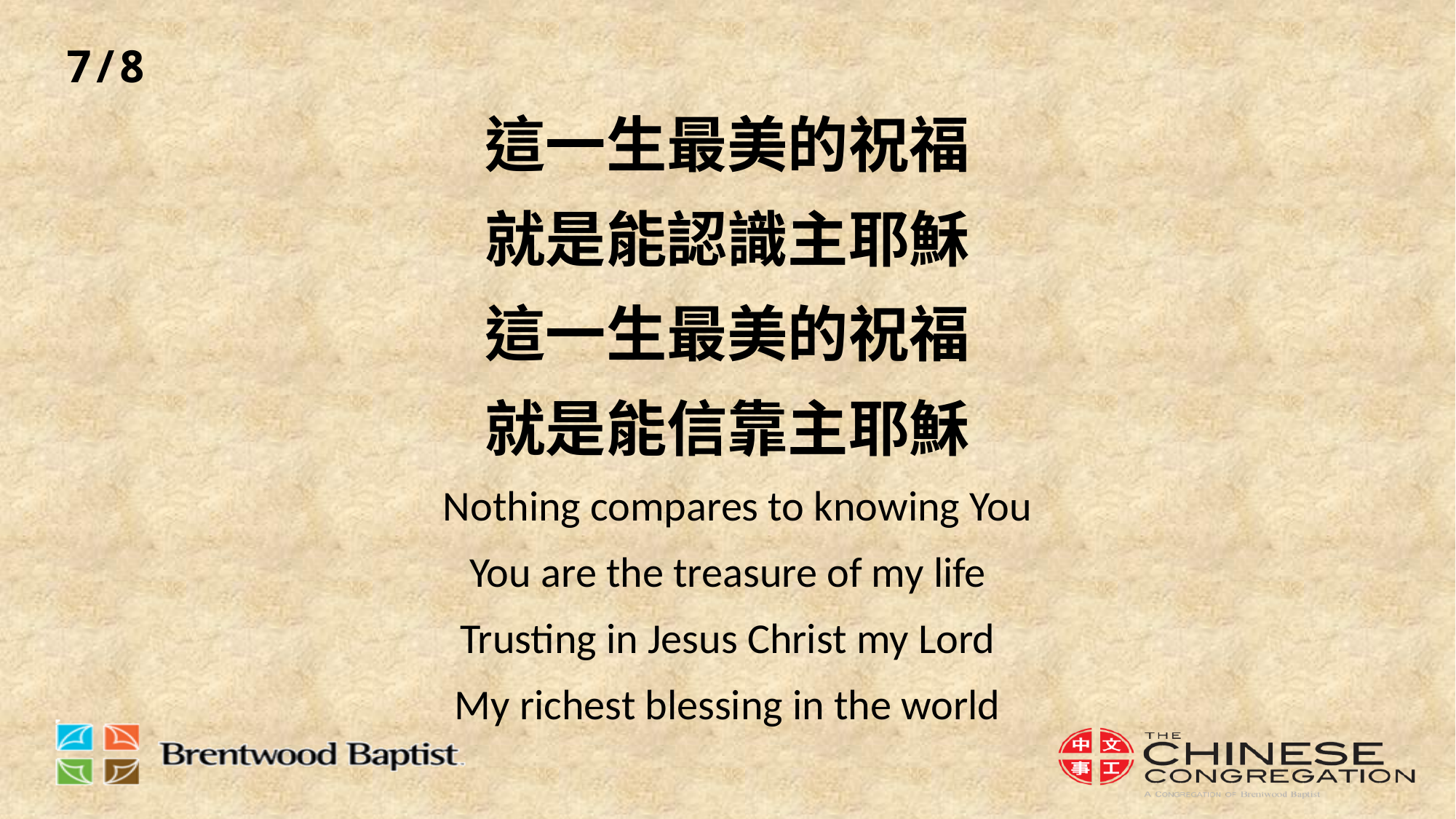

7/8
# 這一生最美的祝福 就是能認識主耶穌 這一生最美的祝福 就是能信靠主耶穌 Nothing compares to knowing You You are the treasure of my life Trusting in Jesus Christ my Lord My richest blessing in the world